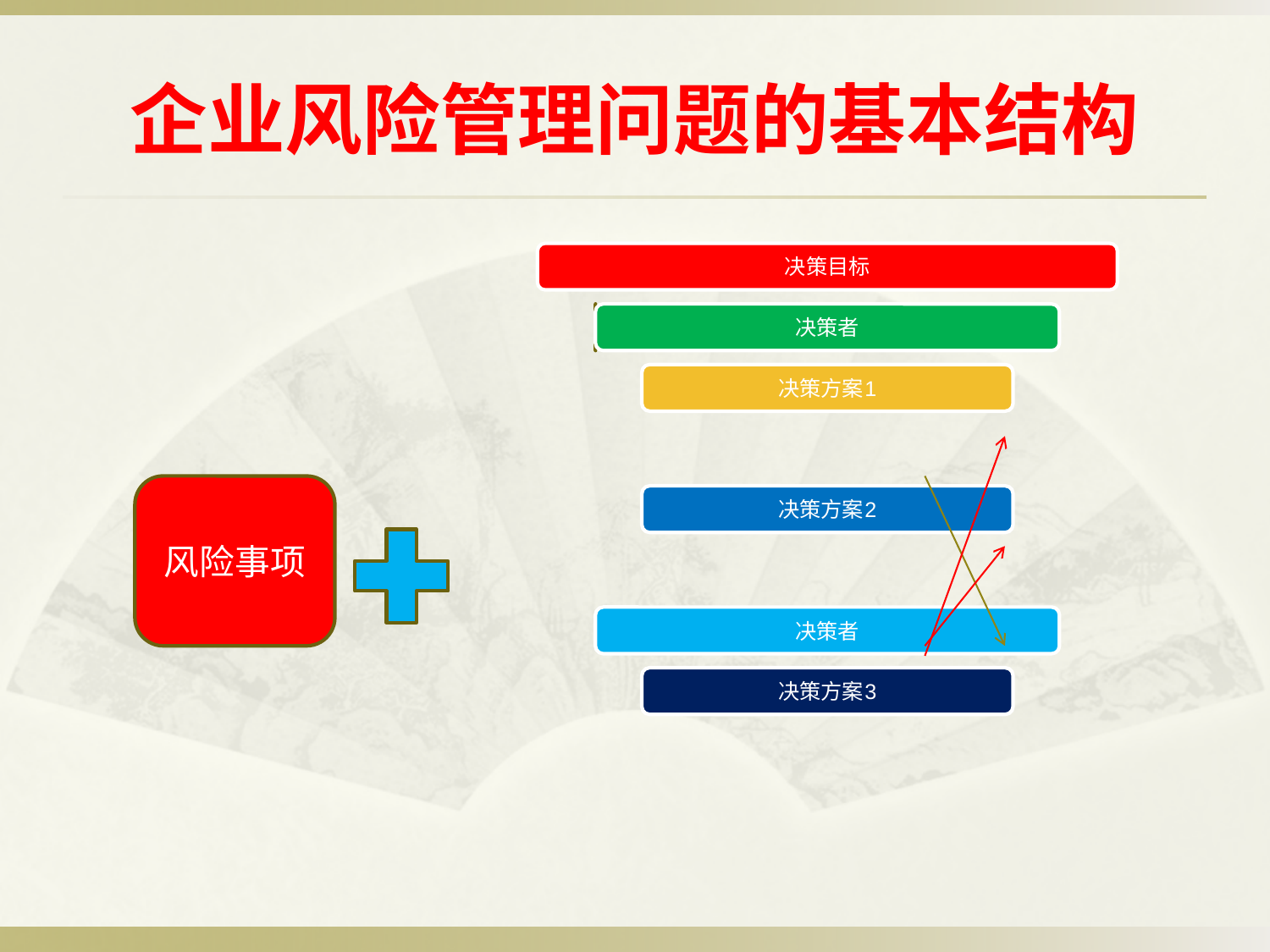

# 企业风险管理问题的基本结构
决策目标
决策者
决策方案1
决策方案2
决策者
决策方案3
风险事项